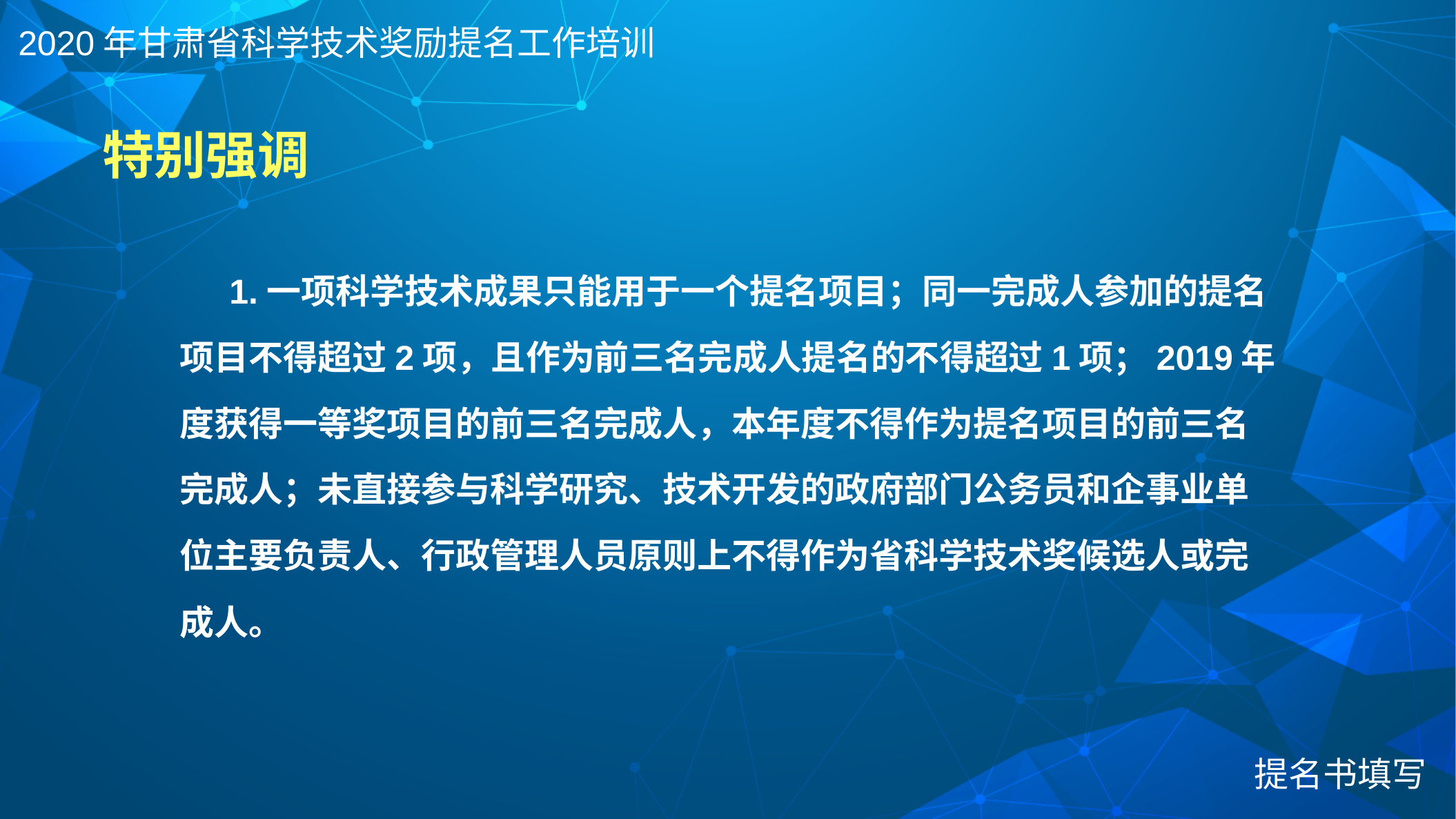

2020年甘肃省科学技术奖励提名工作培训
# 特别强调

         1.一项科学技术成果只能用于一个提名项目；同一完成人参加的提名项目不得超过2项，且作为前三名完成人提名的不得超过1项；2019年度获得一等奖项目的前三名完成人，本年度不得作为提名项目的前三名完成人；未直接参与科学研究、技术开发的政府部门公务员和企事业单位主要负责人、行政管理人员原则上不得作为省科学技术奖候选人或完成人。

提名书填写